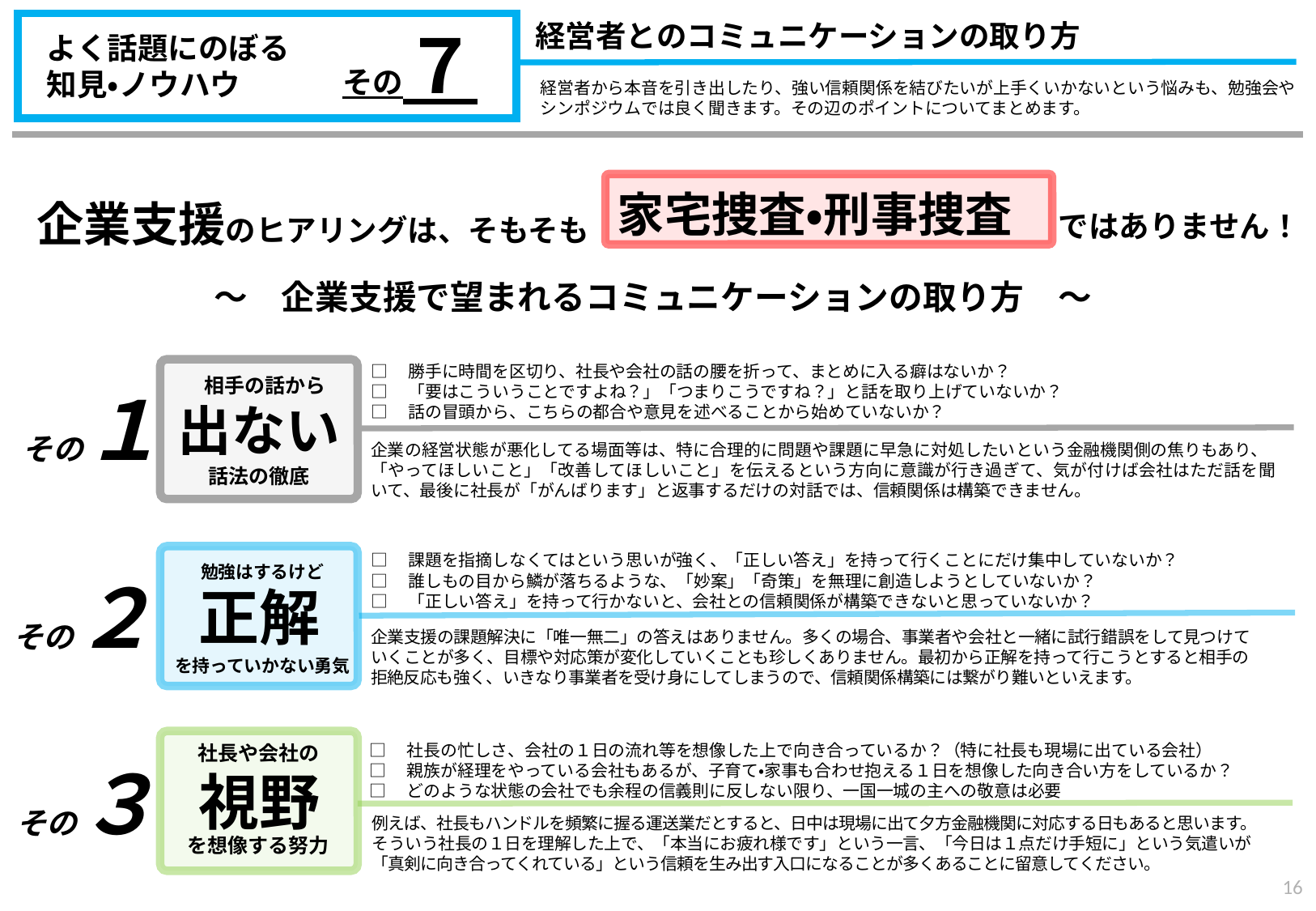

経営者とのコミュニケーションの取り方

その７
よく話題にのぼる
知見・ノウハウ
経営者から本音を引き出したり、強い信頼関係を結びたいが上手くいかないという悩みも、勉強会やシンポジウムでは良く聞きます。その辺のポイントについてまとめます。

家宅捜査・刑事捜査
企業支援のヒアリングは、そもそも
ではありません！
～　企業支援で望まれるコミュニケーションの取り方　～
□　勝手に時間を区切り、社長や会社の話の腰を折って、まとめに入る癖はないか？
□　「要はこういうことですよね？」「つまりこうですね？」と話を取り上げていないか？
□　話の冒頭から、こちらの都合や意見を述べることから始めていないか？
出ない
その１
企業の経営状態が悪化してる場面等は、特に合理的に問題や課題に早急に対処したいという金融機関側の焦りもあり、「やってほしいこと」「改善してほしいこと」を伝えるという方向に意識が行き過ぎて、気が付けば会社はただ話を聞いて、最後に社長が「がんばります」と返事するだけの対話では、信頼関係は構築できません。
相手の話から
話法の徹底
□　課題を指摘しなくてはという思いが強く、「正しい答え」を持って行くことにだけ集中していないか？
□　誰しもの目から鱗が落ちるような、「妙案」「奇策」を無理に創造しようとしていないか？
□　「正しい答え」を持って行かないと、会社との信頼関係が構築できないと思っていないか？

正解
その２
企業支援の課題解決に「唯一無二」の答えはありません。多くの場合、事業者や会社と一緒に試行錯誤をして見つけて
いくことが多く、目標や対応策が変化していくことも珍しくありません。最初から正解を持って行こうとすると相手の
拒絶反応も強く、いきなり事業者を受け身にしてしまうので、信頼関係構築には繋がり難いといえます。
勉強はするけど
を持っていかない勇気
視野
□　社長の忙しさ、会社の１日の流れ等を想像した上で向き合っているか？（特に社長も現場に出ている会社）
□　親族が経理をやっている会社もあるが、子育て・家事も合わせ抱える１日を想像した向き合い方をしているか？
□　どのような状態の会社でも余程の信義則に反しない限り、一国一城の主への敬意は必要
社長や会社の
その３
例えば、社長もハンドルを頻繁に握る運送業だとすると、日中は現場に出て夕方金融機関に対応する日もあると思います。
そういう社長の１日を理解した上で、「本当にお疲れ様です」という一言、「今日は１点だけ手短に」という気遣いが
「真剣に向き合ってくれている」という信頼を生み出す入口になることが多くあることに留意してください。
を想像する努力
16